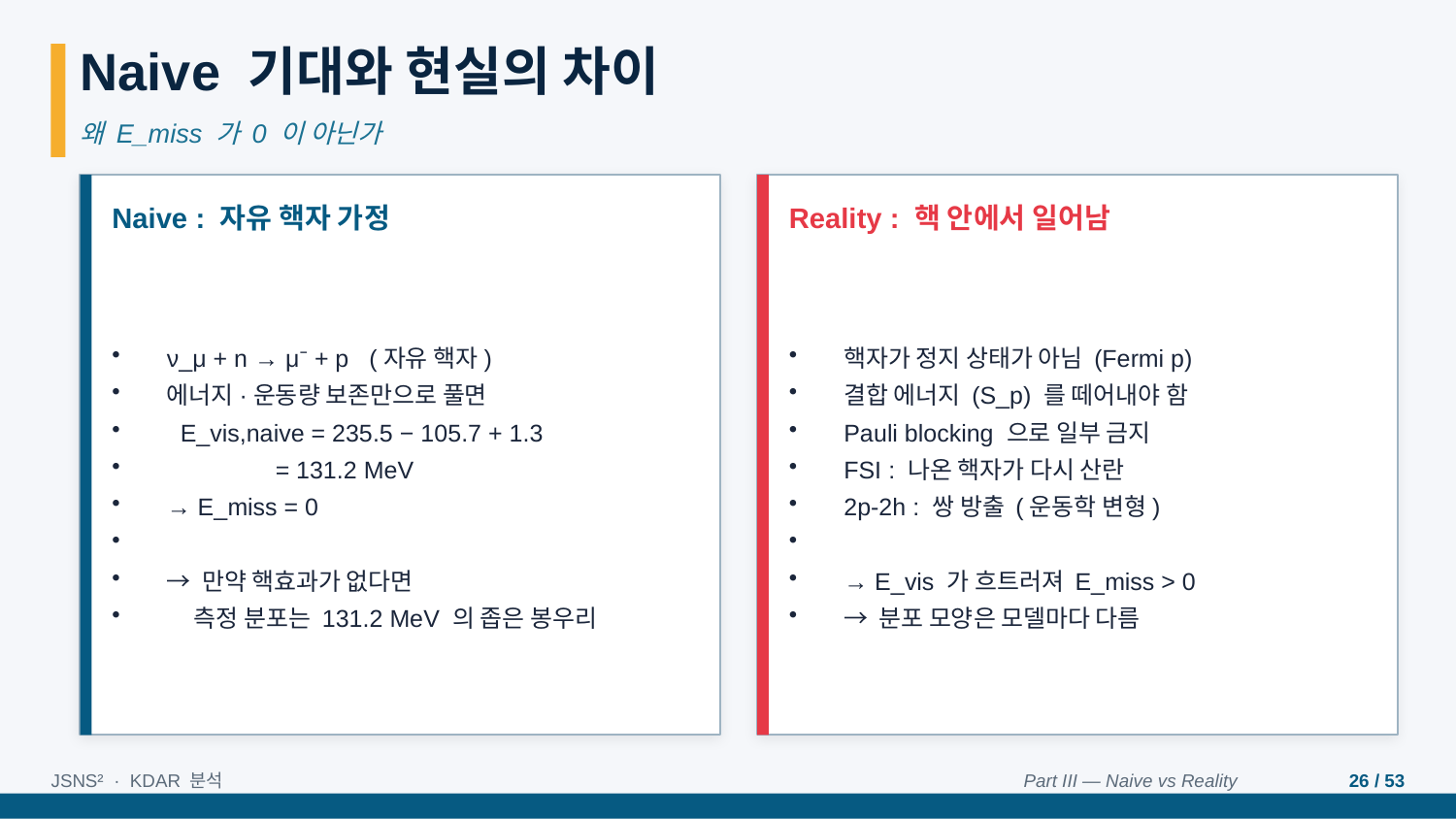

Naive 기대와 현실의 차이

왜 E_miss 가 0 이 아닌가

Naive : 자유 핵자 가정
Reality : 핵 안에서 일어남
ν_μ + n → μ⁻ + p   (자유 핵자)
에너지·운동량 보존만으로 풀면
  E_vis,naive = 235.5 − 105.7 + 1.3
                = 131.2 MeV
→ E_miss = 0

→ 만약 핵효과가 없다면
    측정 분포는 131.2 MeV 의 좁은 봉우리
핵자가 정지 상태가 아님 (Fermi p)
결합 에너지 (S_p) 를 떼어내야 함
Pauli blocking 으로 일부 금지
FSI : 나온 핵자가 다시 산란
2p-2h : 쌍 방출 (운동학 변형)

→ E_vis 가 흐트러져 E_miss > 0
→ 분포 모양은 모델마다 다름
JSNS²  ·  KDAR 분석
Part III — Naive vs Reality
26 / 53